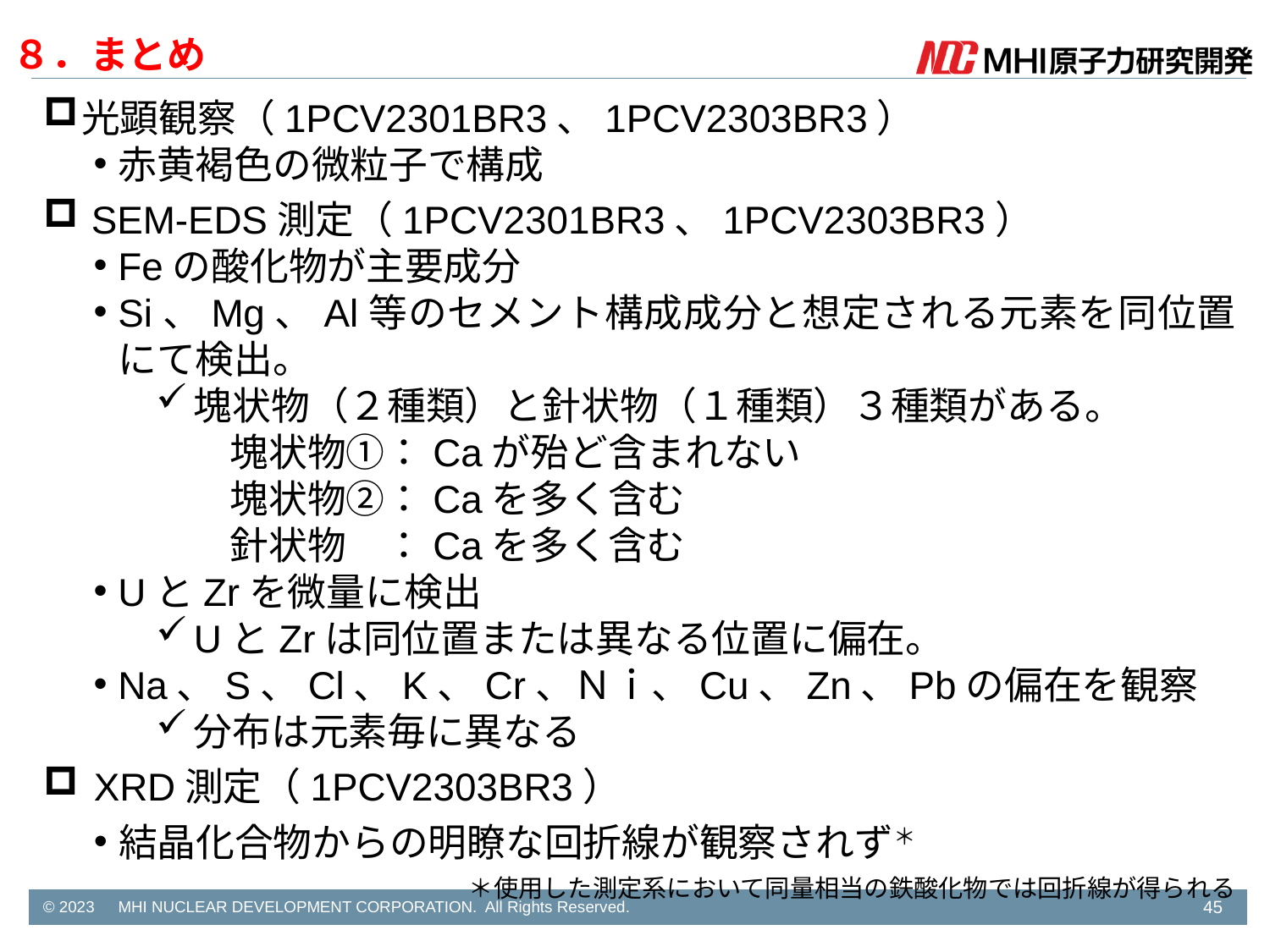

# ８．まとめ
光顕観察（1PCV2301BR3、1PCV2303BR3）
赤黄褐色の微粒子で構成
SEM-EDS測定（1PCV2301BR3、1PCV2303BR3）
Feの酸化物が主要成分
Si、Mg、Al等のセメント構成成分と想定される元素を同位置にて検出。
塊状物（２種類）と針状物（１種類）３種類がある。
塊状物①：Caが殆ど含まれない
塊状物②：Caを多く含む
針状物　：Caを多く含む
UとZrを微量に検出
UとZrは同位置または異なる位置に偏在。
Na、S、Cl、K、Cr、Ｎｉ、Cu、Zn、Pbの偏在を観察
分布は元素毎に異なる
XRD測定（1PCV2303BR3）
結晶化合物からの明瞭な回折線が観察されず＊
＊使用した測定系において同量相当の鉄酸化物では回折線が得られる